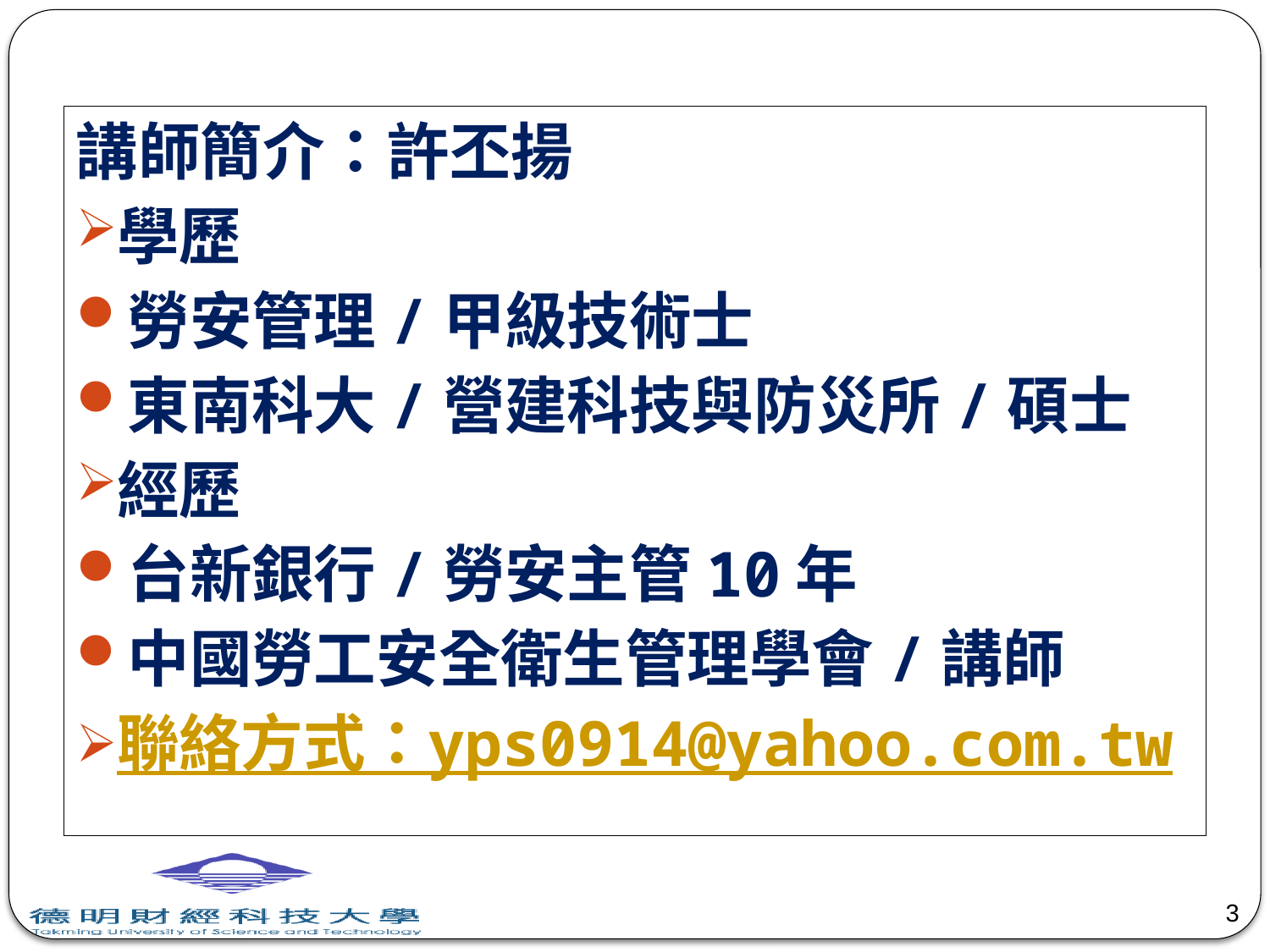

講師簡介：許丕揚
學歷
勞安管理/甲級技術士
東南科大/營建科技與防災所/碩士
經歷
台新銀行/勞安主管10年
中國勞工安全衛生管理學會/講師
聯絡方式：yps0914@yahoo.com.tw

3